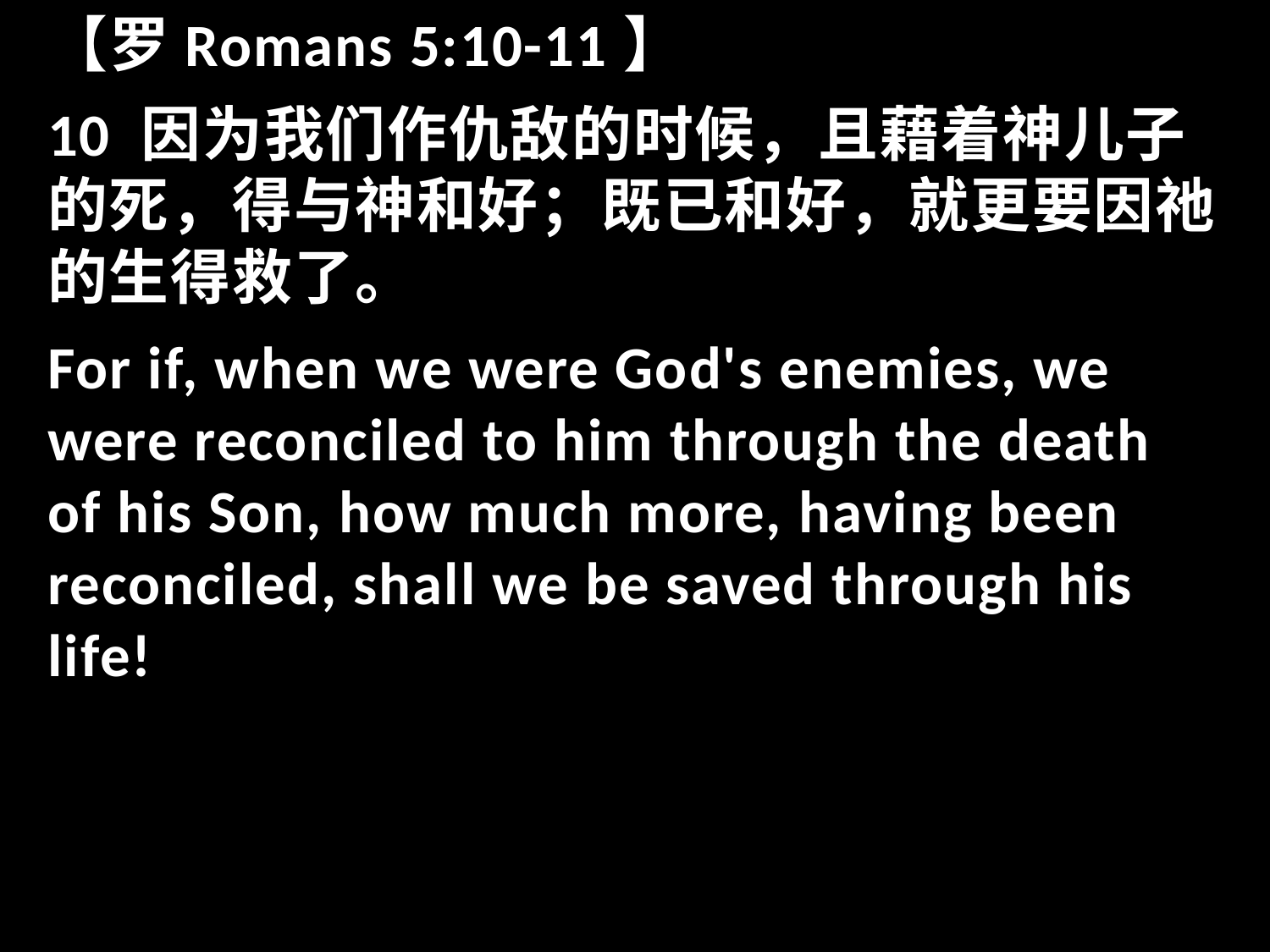

【罗Romans 5:10-11】
10 因为我们作仇敌的时候，且藉着神儿子的死，得与神和好；既已和好，就更要因祂的生得救了。
For if, when we were God's enemies, we were reconciled to him through the death of his Son, how much more, having been reconciled, shall we be saved through his life!